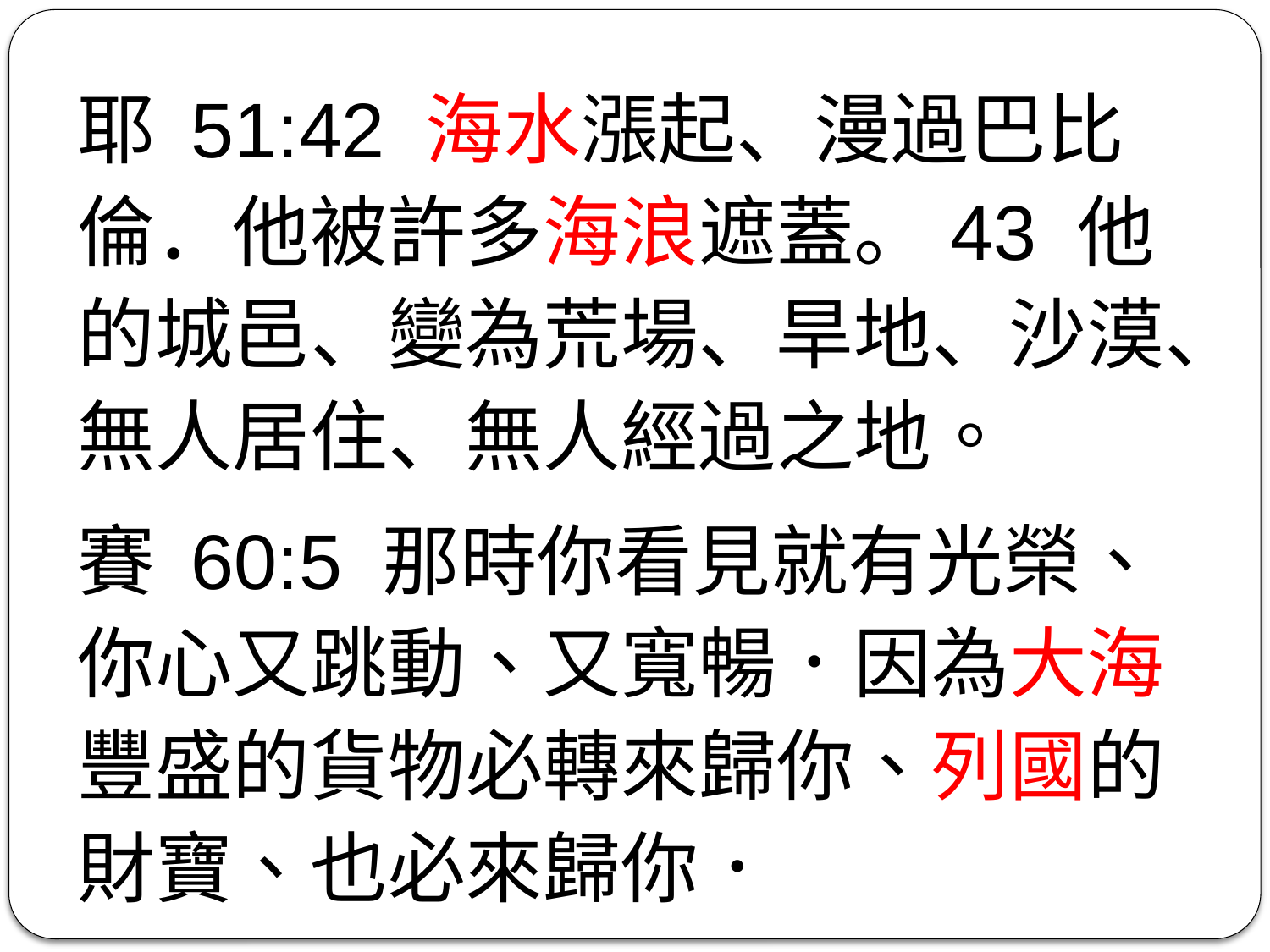

耶 51:42 海水漲起、漫過巴比倫．他被許多海浪遮蓋。43 他的城邑、變為荒場、旱地、沙漠、無人居住、無人經過之地。
賽 60:5 那時你看見就有光榮、你心又跳動、又寬暢．因為大海豐盛的貨物必轉來歸你、列國的財寶、也必來歸你．